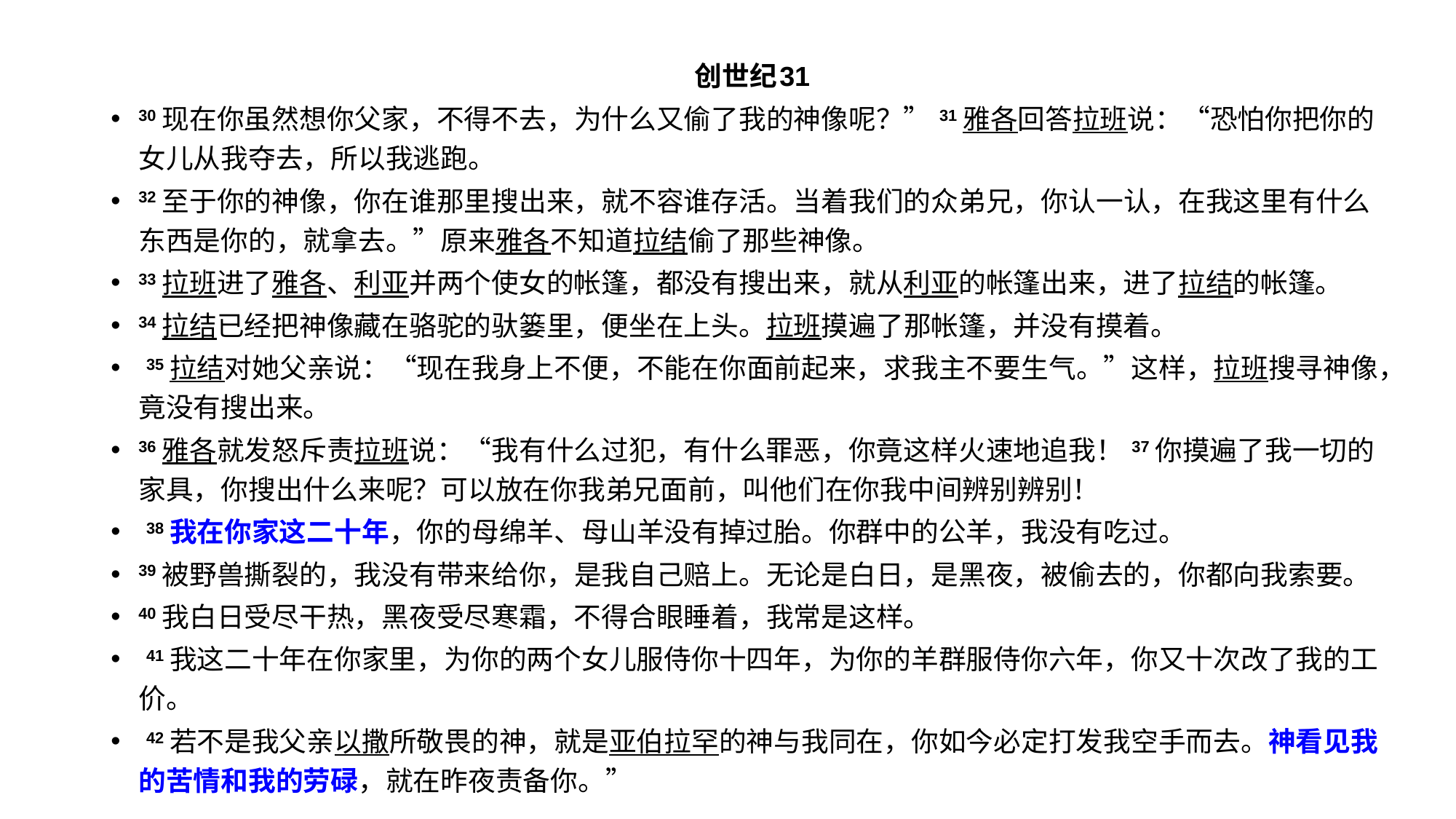

创世纪31
30 现在你虽然想你父家，不得不去，为什么又偷了我的神像呢？” 31 雅各回答拉班说：“恐怕你把你的女儿从我夺去，所以我逃跑。
32 至于你的神像，你在谁那里搜出来，就不容谁存活。当着我们的众弟兄，你认一认，在我这里有什么东西是你的，就拿去。”原来雅各不知道拉结偷了那些神像。
33 拉班进了雅各、利亚并两个使女的帐篷，都没有搜出来，就从利亚的帐篷出来，进了拉结的帐篷。
34 拉结已经把神像藏在骆驼的驮篓里，便坐在上头。拉班摸遍了那帐篷，并没有摸着。
 35 拉结对她父亲说：“现在我身上不便，不能在你面前起来，求我主不要生气。”这样，拉班搜寻神像，竟没有搜出来。
36 雅各就发怒斥责拉班说：“我有什么过犯，有什么罪恶，你竟这样火速地追我！ 37 你摸遍了我一切的家具，你搜出什么来呢？可以放在你我弟兄面前，叫他们在你我中间辨别辨别！
 38 我在你家这二十年，你的母绵羊、母山羊没有掉过胎。你群中的公羊，我没有吃过。
39 被野兽撕裂的，我没有带来给你，是我自己赔上。无论是白日，是黑夜，被偷去的，你都向我索要。
40 我白日受尽干热，黑夜受尽寒霜，不得合眼睡着，我常是这样。
 41 我这二十年在你家里，为你的两个女儿服侍你十四年，为你的羊群服侍你六年，你又十次改了我的工价。
 42 若不是我父亲以撒所敬畏的神，就是亚伯拉罕的神与我同在，你如今必定打发我空手而去。神看见我的苦情和我的劳碌，就在昨夜责备你。”